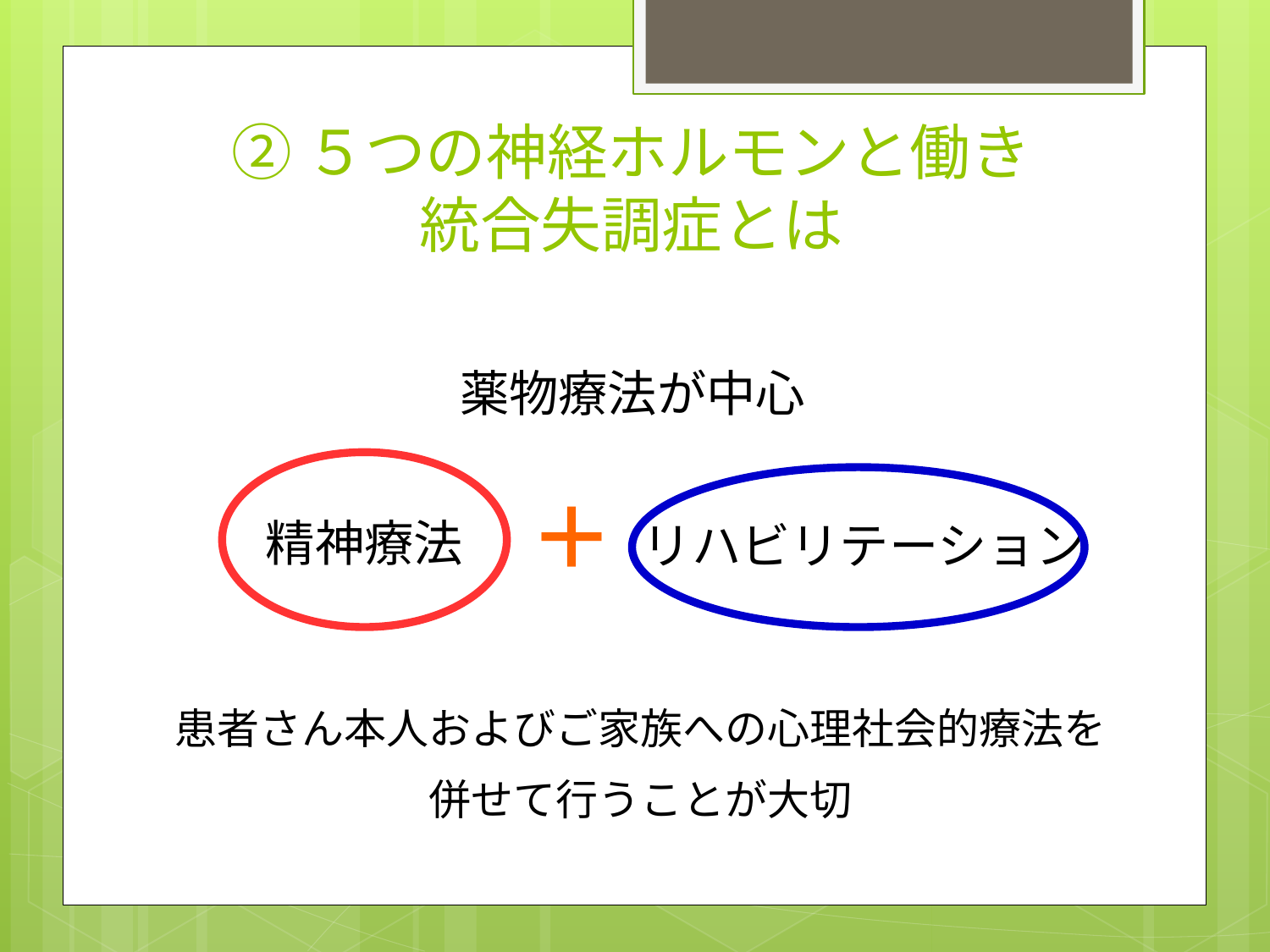

# ②５つの神経ホルモンと働き 統合失調症とは
薬物療法が中心

＋
精神療法
リハビリテーション
患者さん本人およびご家族への心理社会的療法を
併せて行うことが大切